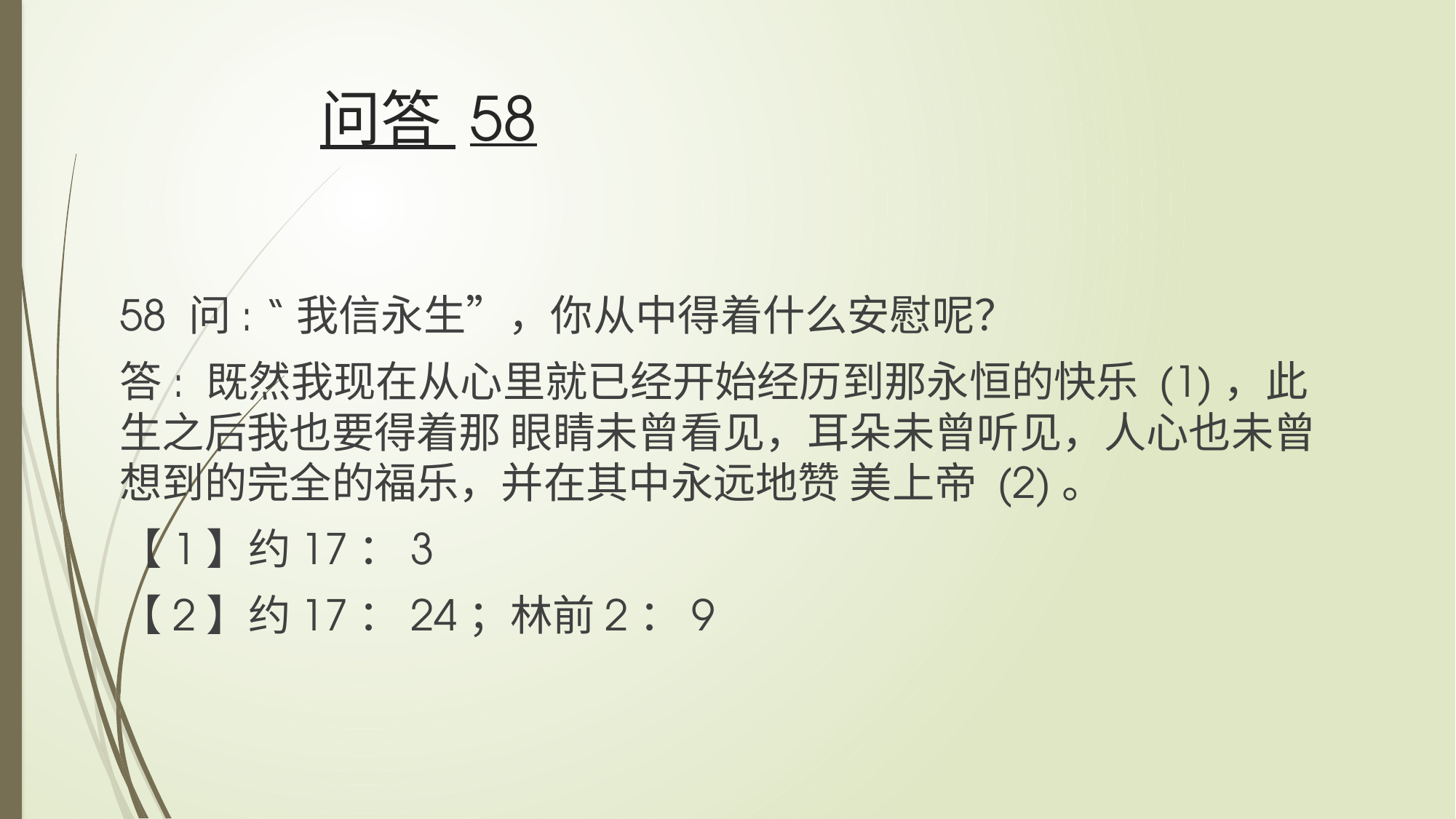

# 问答 58
58 问: “我信永生”，你从中得着什么安慰呢？
答: 既然我现在从心里就已经开始经历到那永恒的快乐 (1)，此生之后我也要得着那 眼睛未曾看见，耳朵未曾听见，人心也未曾想到的完全的福乐，并在其中永远地赞 美上帝 (2)。
【1】约17：3
【2】约17：24；林前2：9